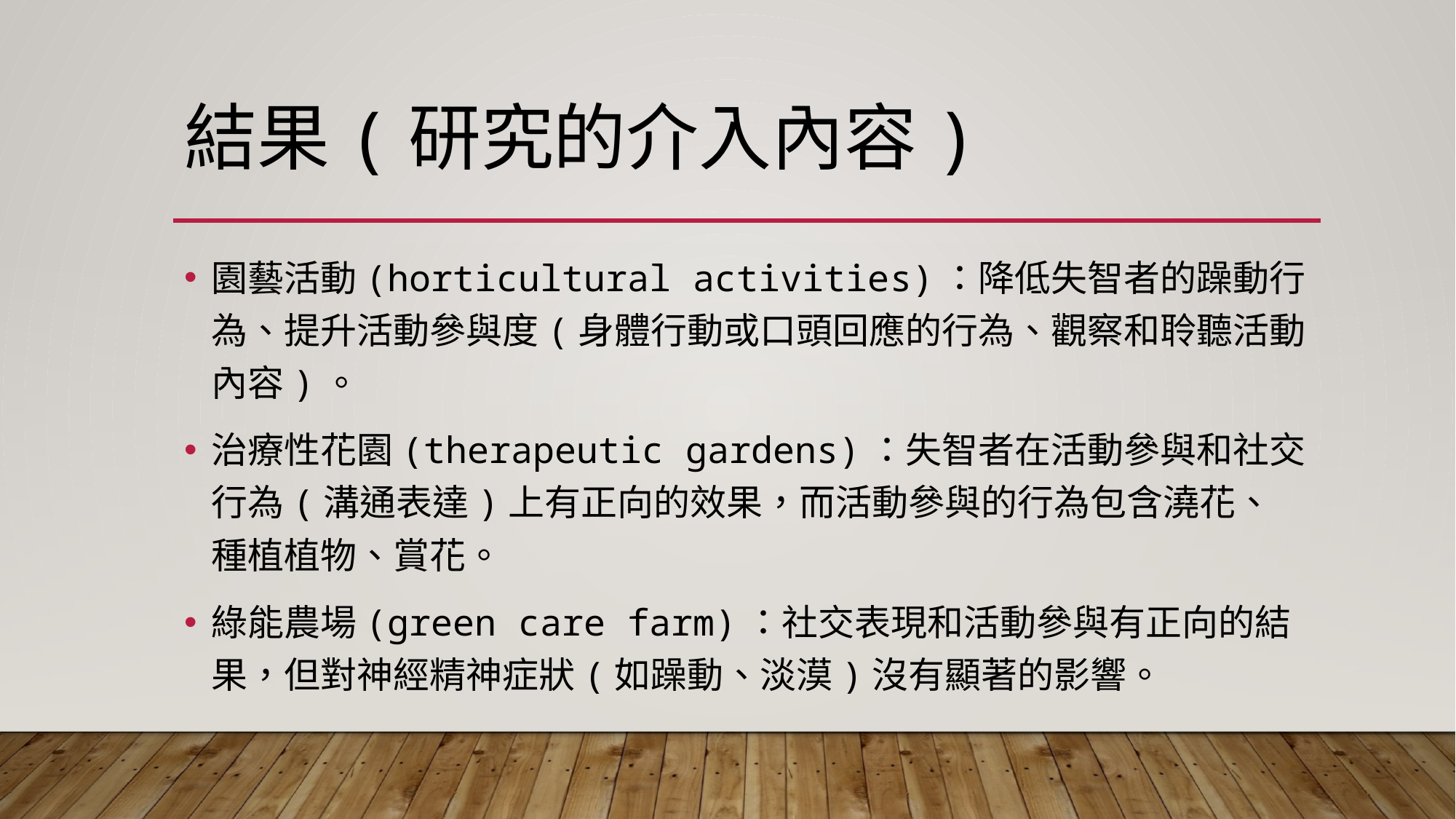

# 結果(研究的介入內容)
園藝活動(horticultural activities)：降低失智者的躁動行為、提升活動參與度(身體行動或口頭回應的行為、觀察和聆聽活動內容)。
治療性花園(therapeutic gardens)：失智者在活動參與和社交行為(溝通表達)上有正向的效果，而活動參與的行為包含澆花、種植植物、賞花。
綠能農場(green care farm)：社交表現和活動參與有正向的結果，但對神經精神症狀(如躁動、淡漠)沒有顯著的影響。